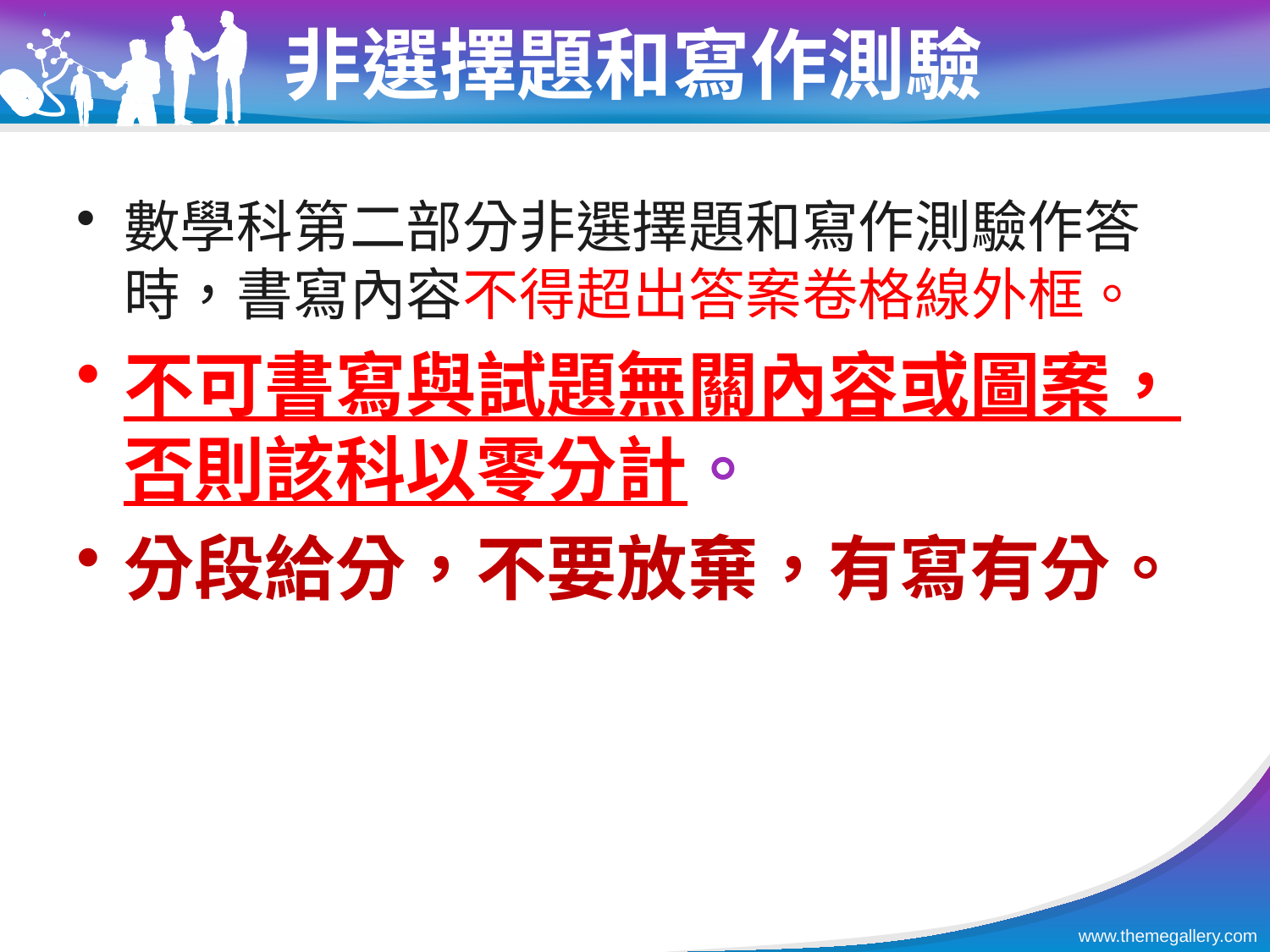

# 非選擇題和寫作測驗
數學科第二部分非選擇題和寫作測驗作答時，書寫內容不得超出答案卷格線外框。
不可書寫與試題無關內容或圖案，否則該科以零分計。
分段給分，不要放棄，有寫有分。